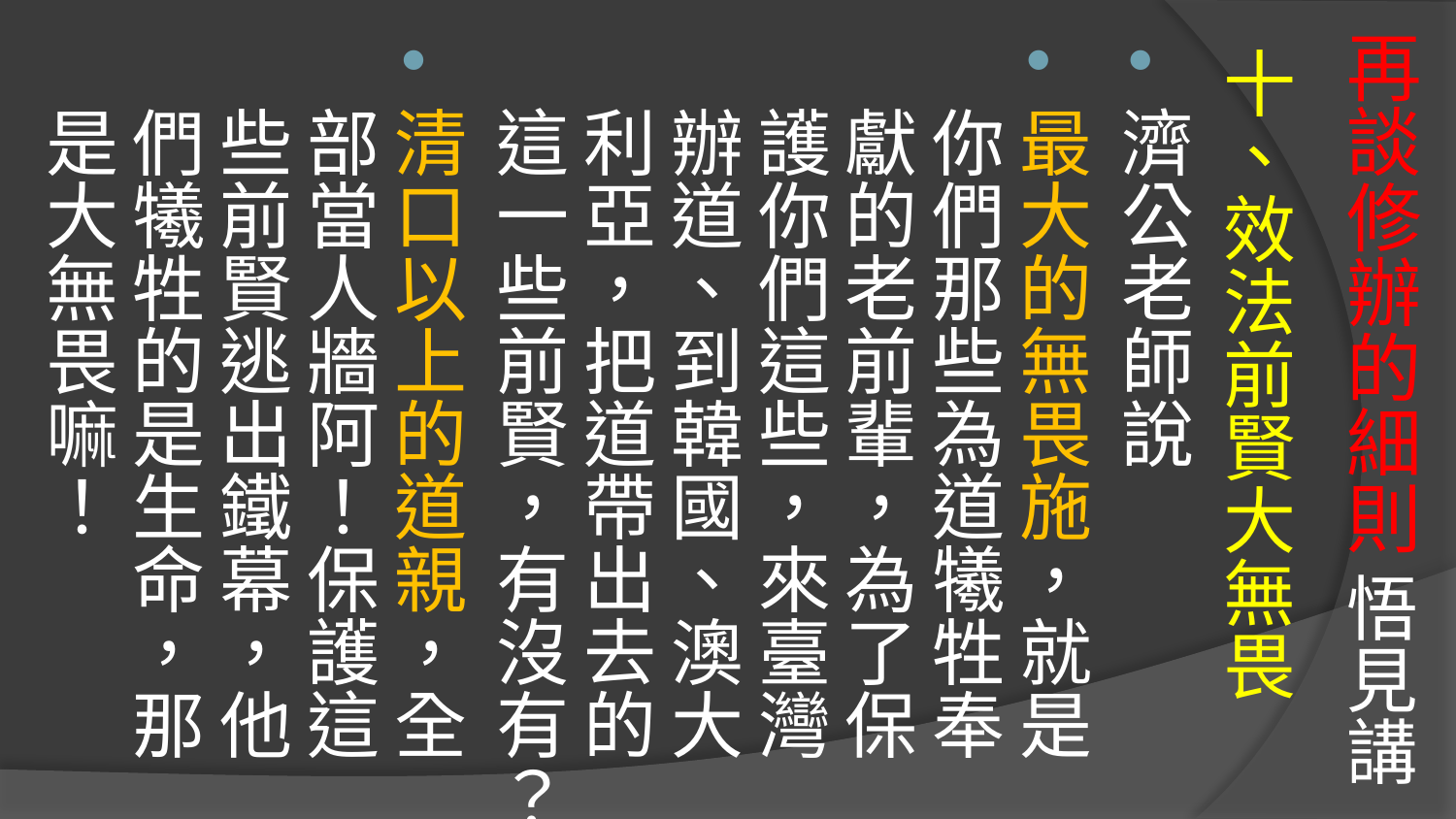

# 再談修辦的細則 悟見講
十、效法前賢大無畏
濟公老師說
最大的無畏施，就是你們那些為道犧牲奉獻的老前輩，為了保護你們這些，來臺灣辦道、到韓國、澳大利亞，把道帶出去的這一些前賢，有沒有？
清口以上的道親，全部當人牆阿！保護這些前賢逃出鐵幕，他們犧牲的是生命，那是大無畏嘛！